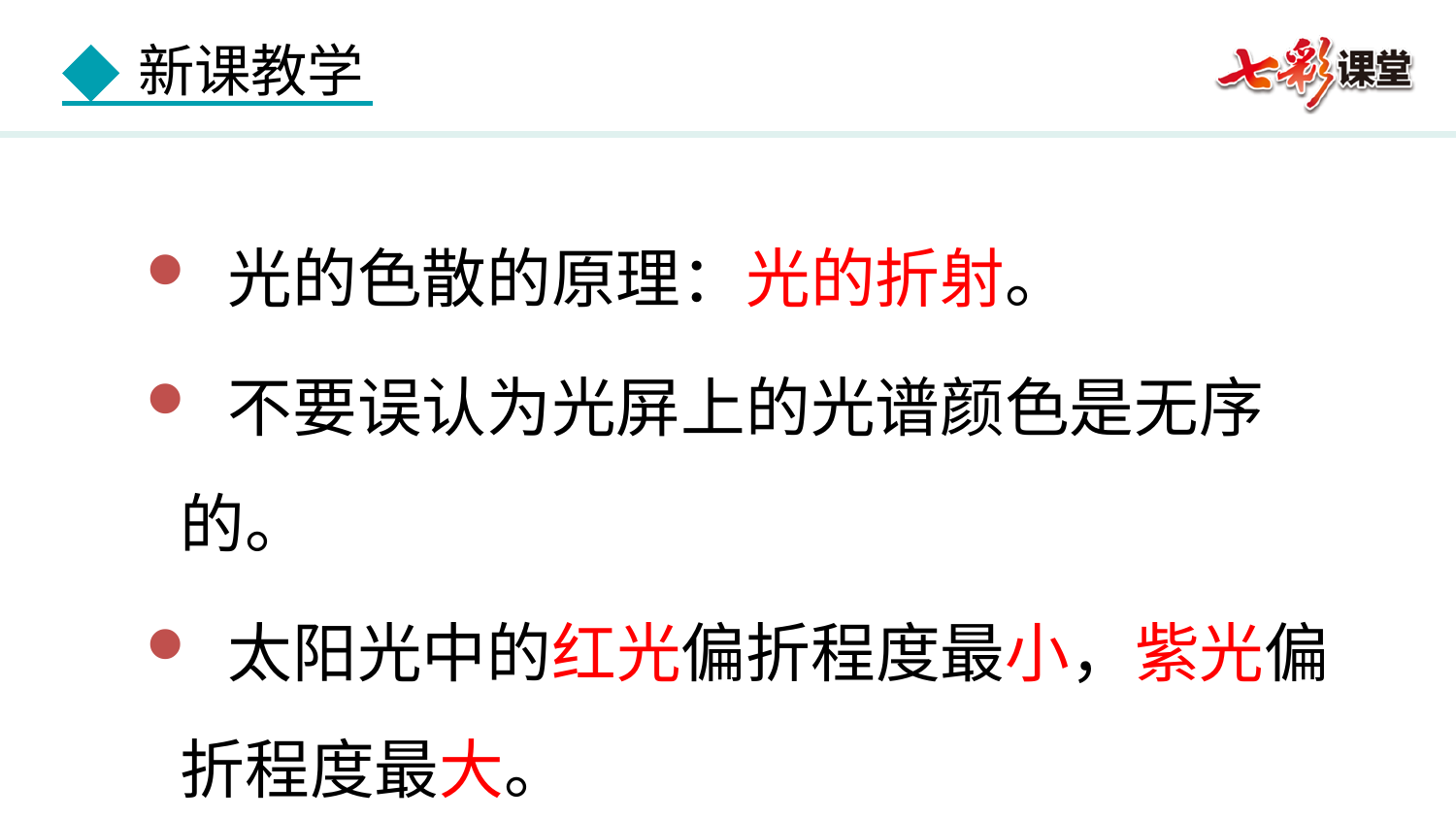

光的色散的原理：光的折射。
 不要误认为光屏上的光谱颜色是无序的。
 太阳光中的红光偏折程度最小，紫光偏折程度最大。